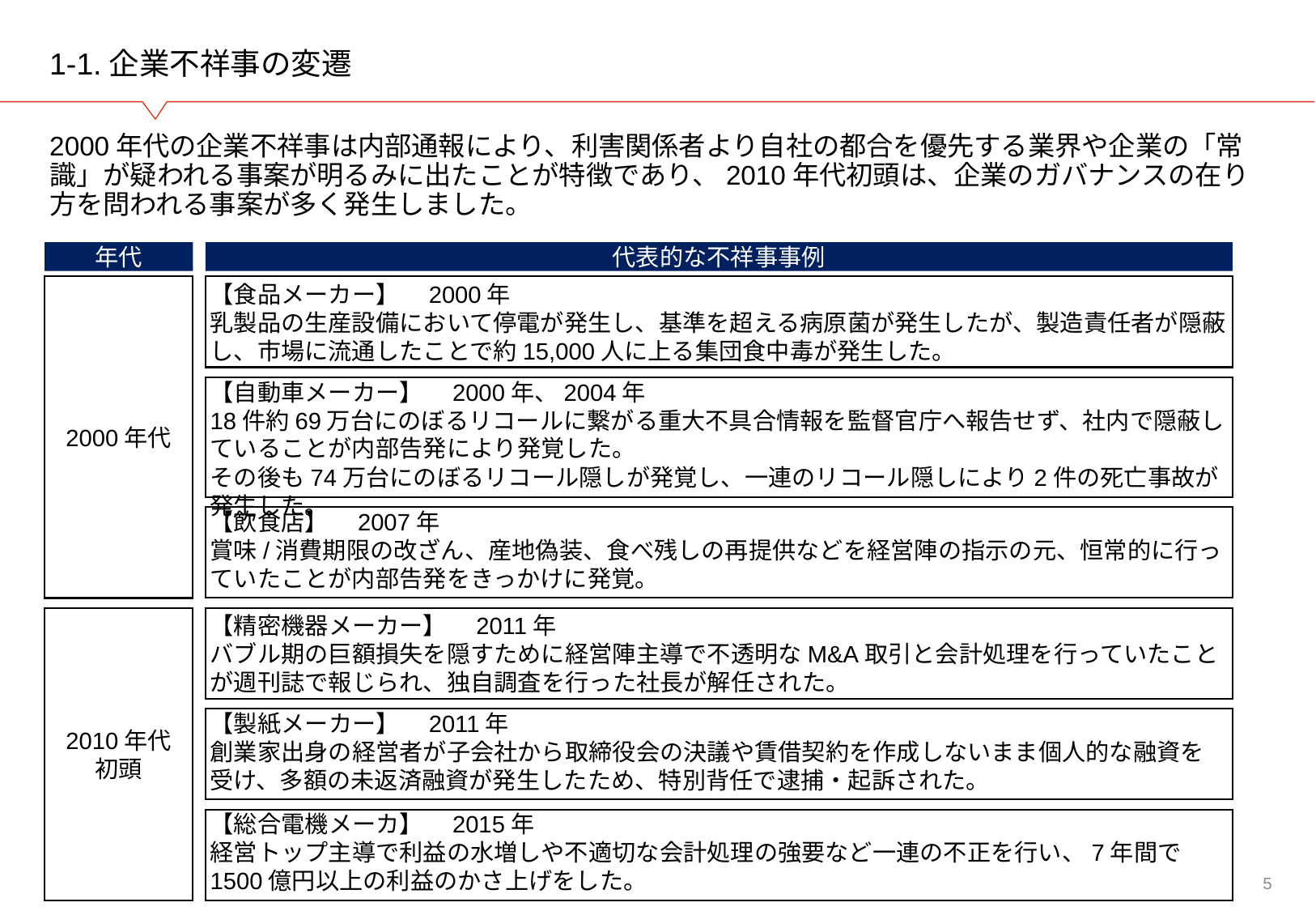

# 1-1.企業不祥事の変遷
2000年代の企業不祥事は内部通報により、利害関係者より自社の都合を優先する業界や企業の「常識」が疑われる事案が明るみに出たことが特徴であり、2010年代初頭は、企業のガバナンスの在り方を問われる事案が多く発生しました。
年代
代表的な不祥事事例
2000年代
【食品メーカー】　2000年
乳製品の生産設備において停電が発生し、基準を超える病原菌が発生したが、製造責任者が隠蔽し、市場に流通したことで約15,000人に上る集団食中毒が発生した。
【自動車メーカー】　2000年、2004年
18件約69万台にのぼるリコールに繋がる重大不具合情報を監督官庁へ報告せず、社内で隠蔽していることが内部告発により発覚した。
その後も74万台にのぼるリコール隠しが発覚し、一連のリコール隠しにより2件の死亡事故が発生した。
【飲食店】　2007年
賞味/消費期限の改ざん、産地偽装、食べ残しの再提供などを経営陣の指示の元、恒常的に行っていたことが内部告発をきっかけに発覚。
2010年代
初頭
【精密機器メーカー】　2011年
バブル期の巨額損失を隠すために経営陣主導で不透明なM&A取引と会計処理を行っていたことが週刊誌で報じられ、独自調査を行った社長が解任された。
【製紙メーカー】　2011年
創業家出身の経営者が子会社から取締役会の決議や賃借契約を作成しないまま個人的な融資を受け、多額の未返済融資が発生したため、特別背任で逮捕・起訴された。
【総合電機メーカ】　2015年
経営トップ主導で利益の水増しや不適切な会計処理の強要など一連の不正を行い、7年間で1500億円以上の利益のかさ上げをした。